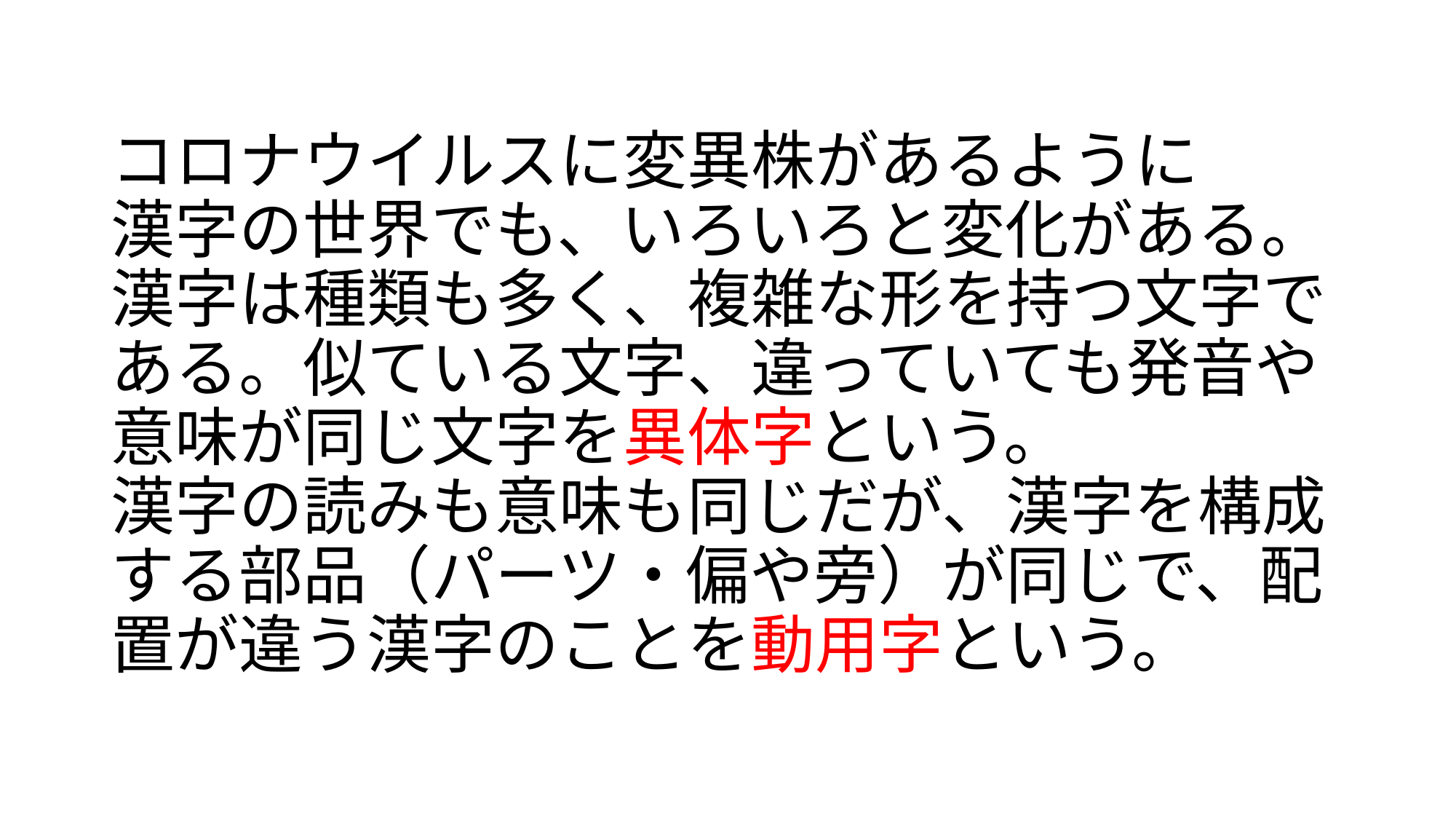

# コロナウイルスに変異株があるように 漢字の世界でも、いろいろと変化がある。 漢字は種類も多く、複雑な形を持つ文字である。似ている文字、違っていても発音や意味が同じ文字を異体字という。 漢字の読みも意味も同じだが、漢字を構成する部品（パーツ・偏や旁）が同じで、配置が違う漢字のことを動用字という。